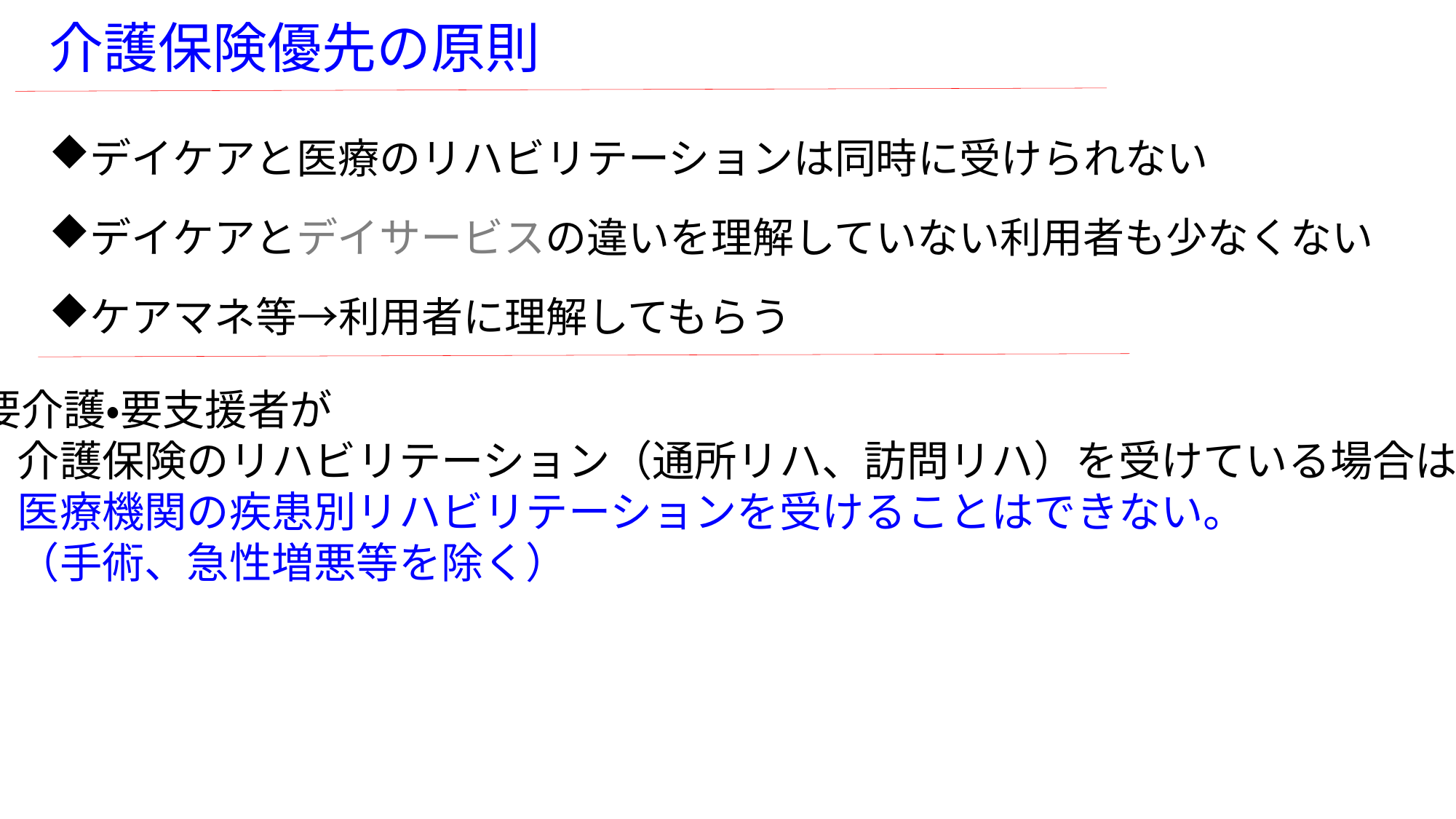

# 介護保険優先の原則
デイケアと医療のリハビリテーションは同時に受けられない
デイケアとデイサービスの違いを理解していない利用者も少なくない
ケアマネ等→利用者に理解してもらう
・要介護・要支援者が
介護保険のリハビリテーション（通所リハ、訪問リハ）を受けている場合は
医療機関の疾患別リハビリテーションを受けることはできない。
（手術、急性増悪等を除く）